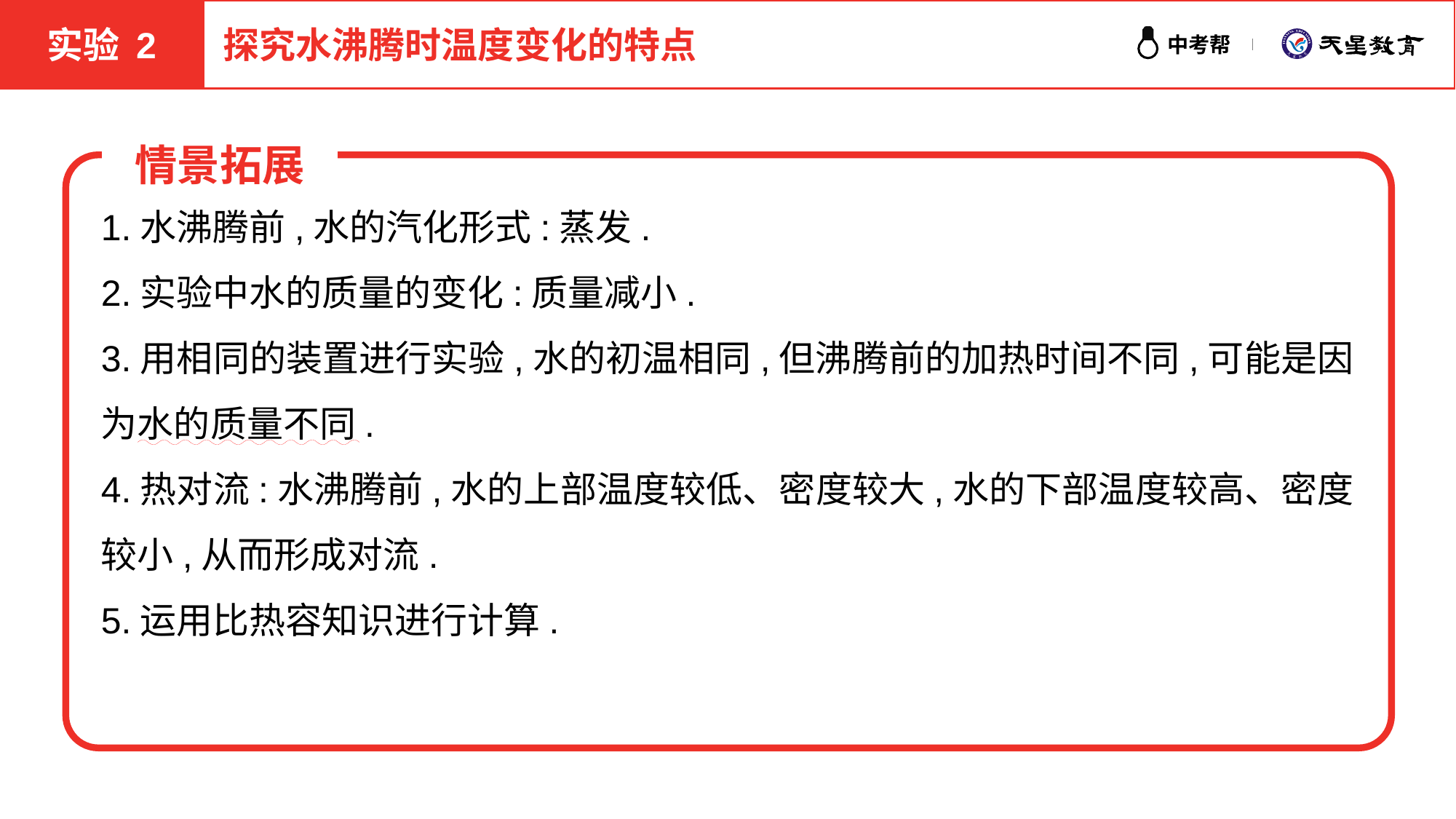

实验 2
探究水沸腾时温度变化的特点
情景拓展

1.水沸腾前,水的汽化形式:蒸发.
2.实验中水的质量的变化:质量减小.
3.用相同的装置进行实验,水的初温相同,但沸腾前的加热时间不同,可能是因为水的质量不同.
4.热对流:水沸腾前,水的上部温度较低、密度较大,水的下部温度较高、密度较小,从而形成对流.
5.运用比热容知识进行计算.